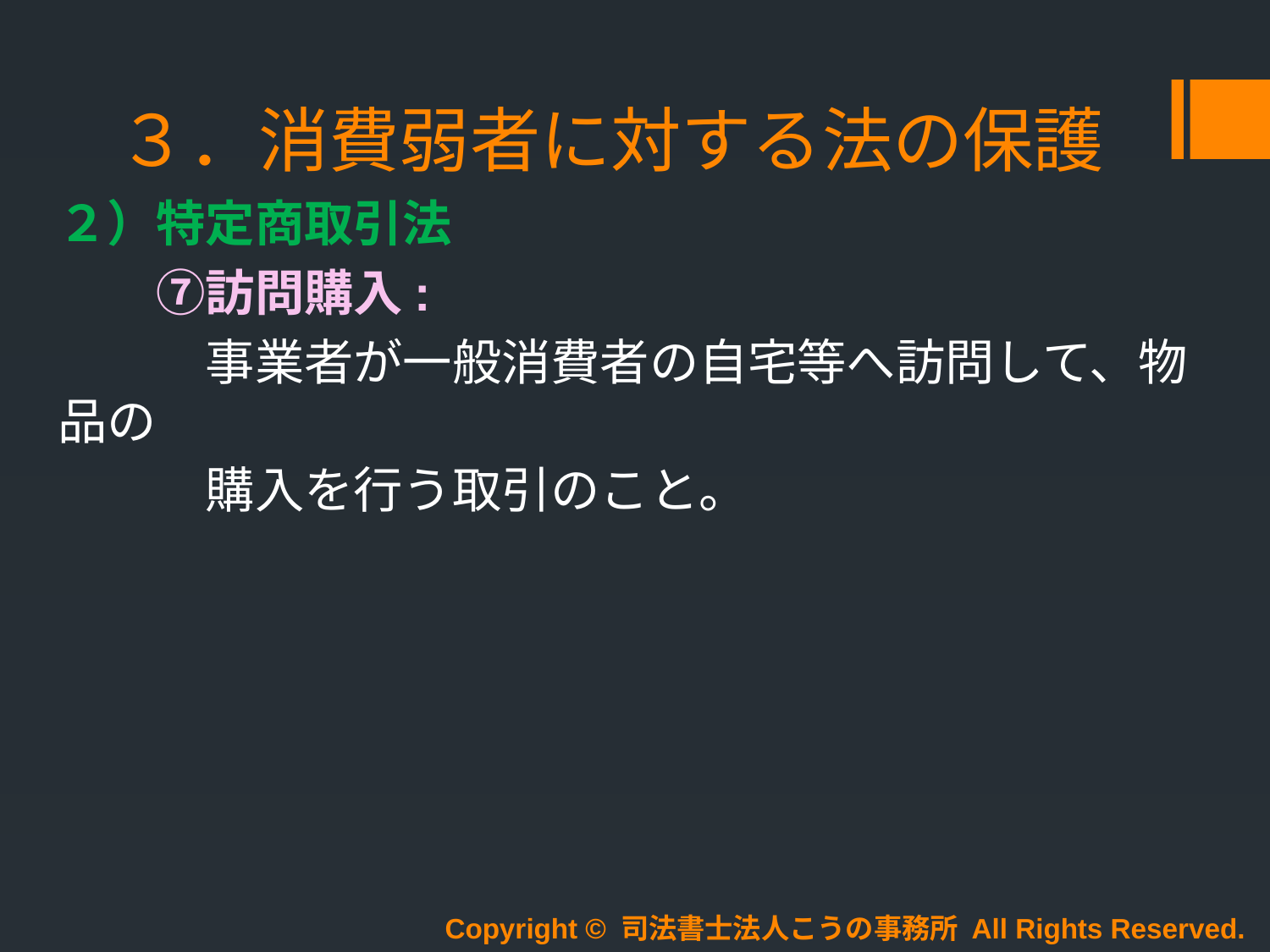

# ３．消費弱者に対する法の保護
２）特定商取引法
　　⑦訪問購入:
　　　事業者が一般消費者の自宅等へ訪問して、物品の
　　　購入を行う取引のこと。
Copyright © 司法書士法人こうの事務所 All Rights Reserved.